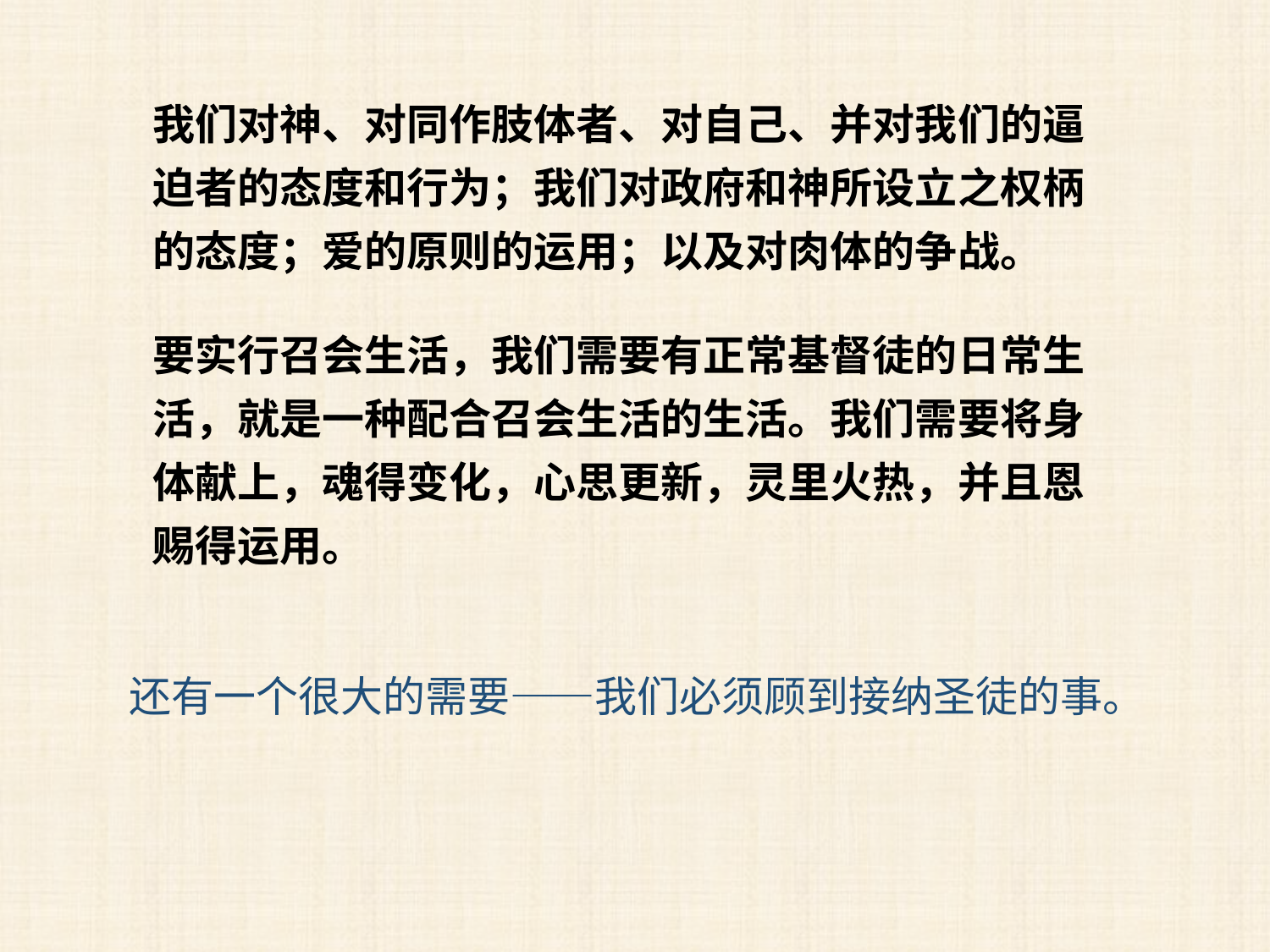

我们对神、对同作肢体者、对自己、并对我们的逼迫者的态度和行为；我们对政府和神所设立之权柄的态度；爱的原则的运用；以及对肉体的争战。
要实行召会生活，我们需要有正常基督徒的日常生活，就是一种配合召会生活的生活。我们需要将身体献上，魂得变化，心思更新，灵里火热，并且恩赐得运用。
还有一个很大的需要——我们必须顾到接纳圣徒的事。